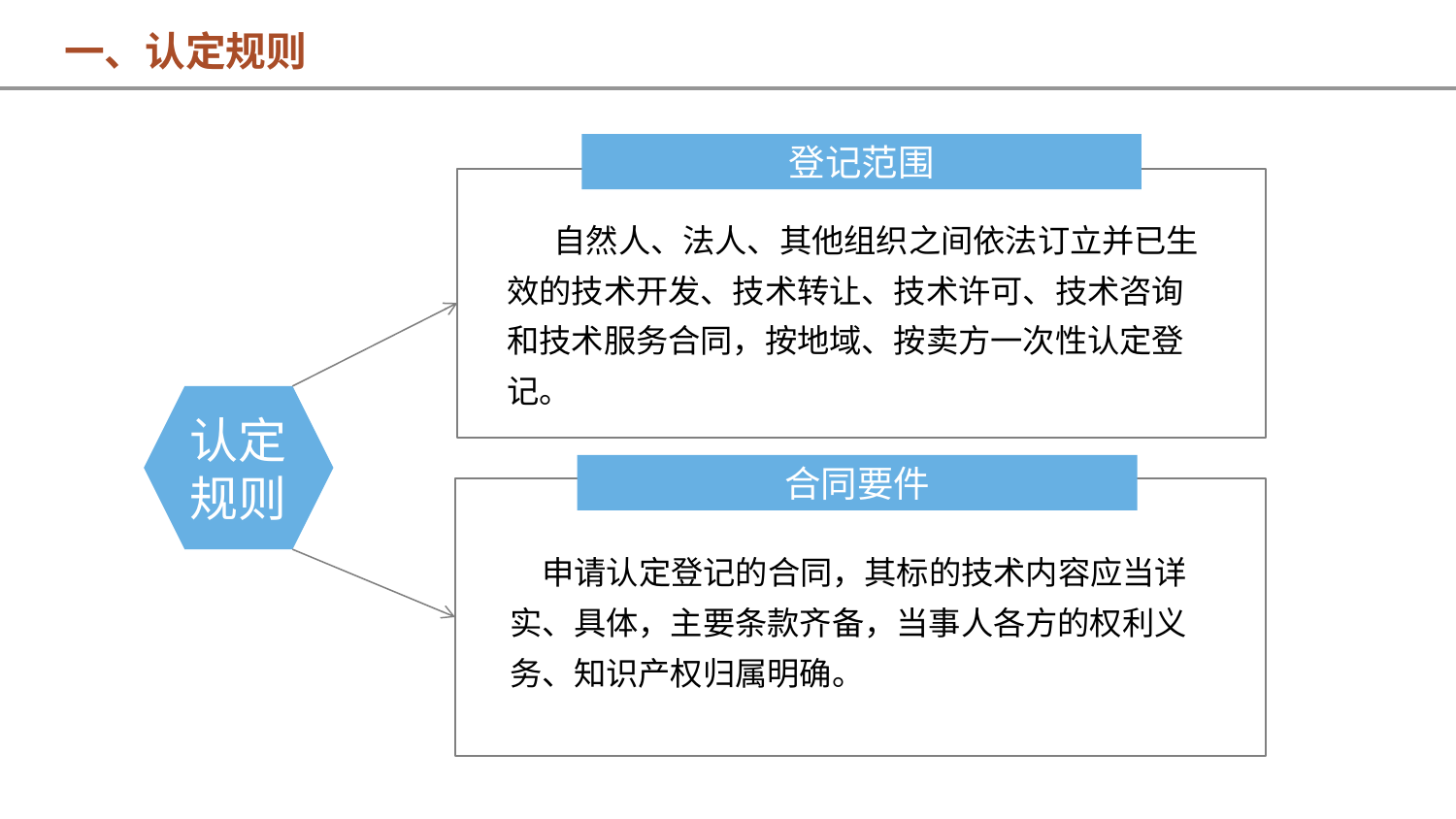

一、认定规则
登记范围

       自然人、法人、其他组织之间依法订立并已生效的技术开发、技术转让、技术许可、技术咨询和技术服务合同，按地域、按卖方一次性认定登记。
认定规则
合同要件

     申请认定登记的合同，其标的技术内容应当详实、具体，主要条款齐备，当事人各方的权利义务、知识产权归属明确。